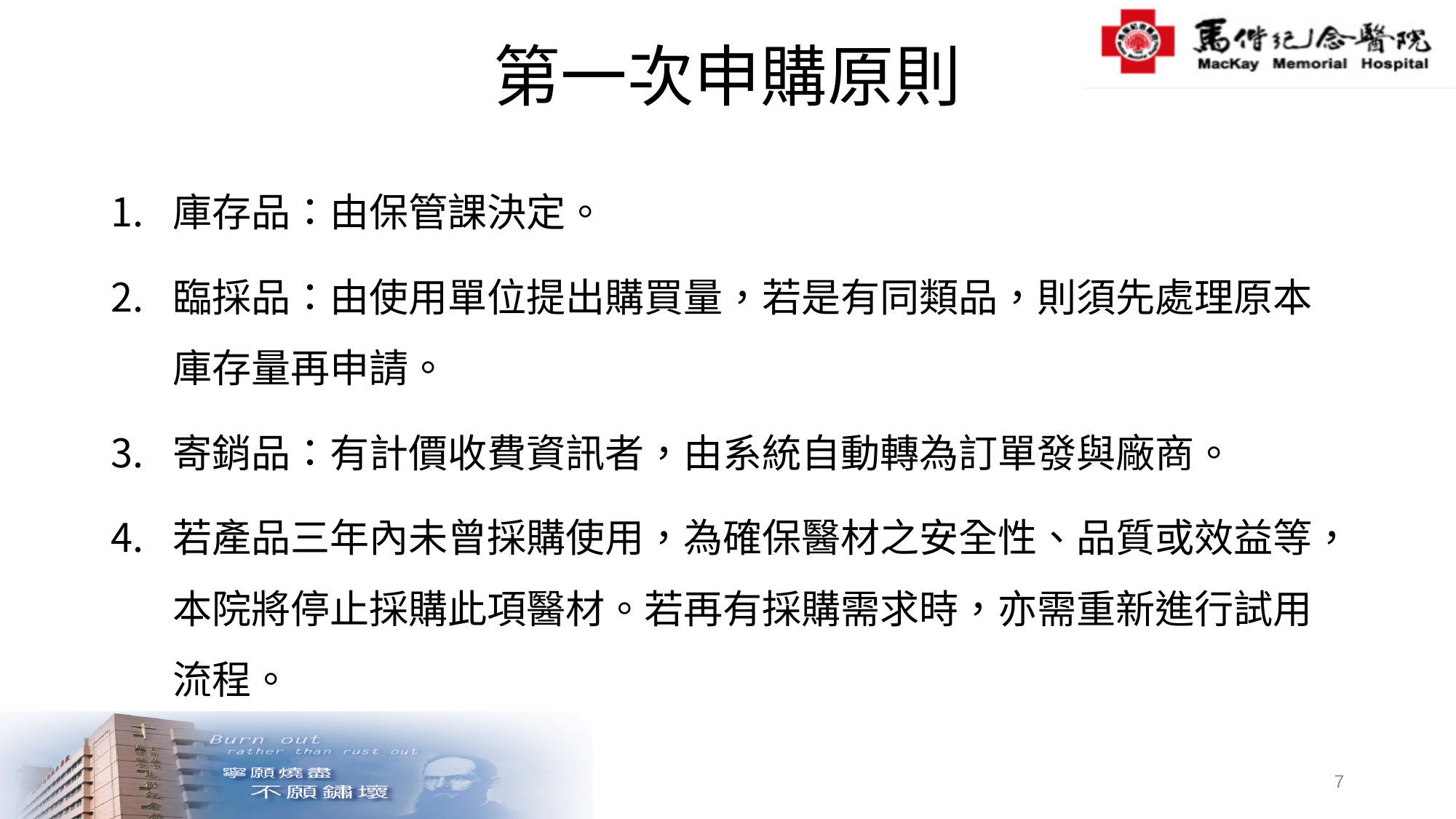

# 第一次申購原則
庫存品：由保管課決定。
臨採品：由使用單位提出購買量，若是有同類品，則須先處理原本庫存量再申請。
寄銷品：有計價收費資訊者，由系統自動轉為訂單發與廠商。
若產品三年內未曾採購使用，為確保醫材之安全性、品質或效益等，本院將停止採購此項醫材。若再有採購需求時，亦需重新進行試用流程。

7